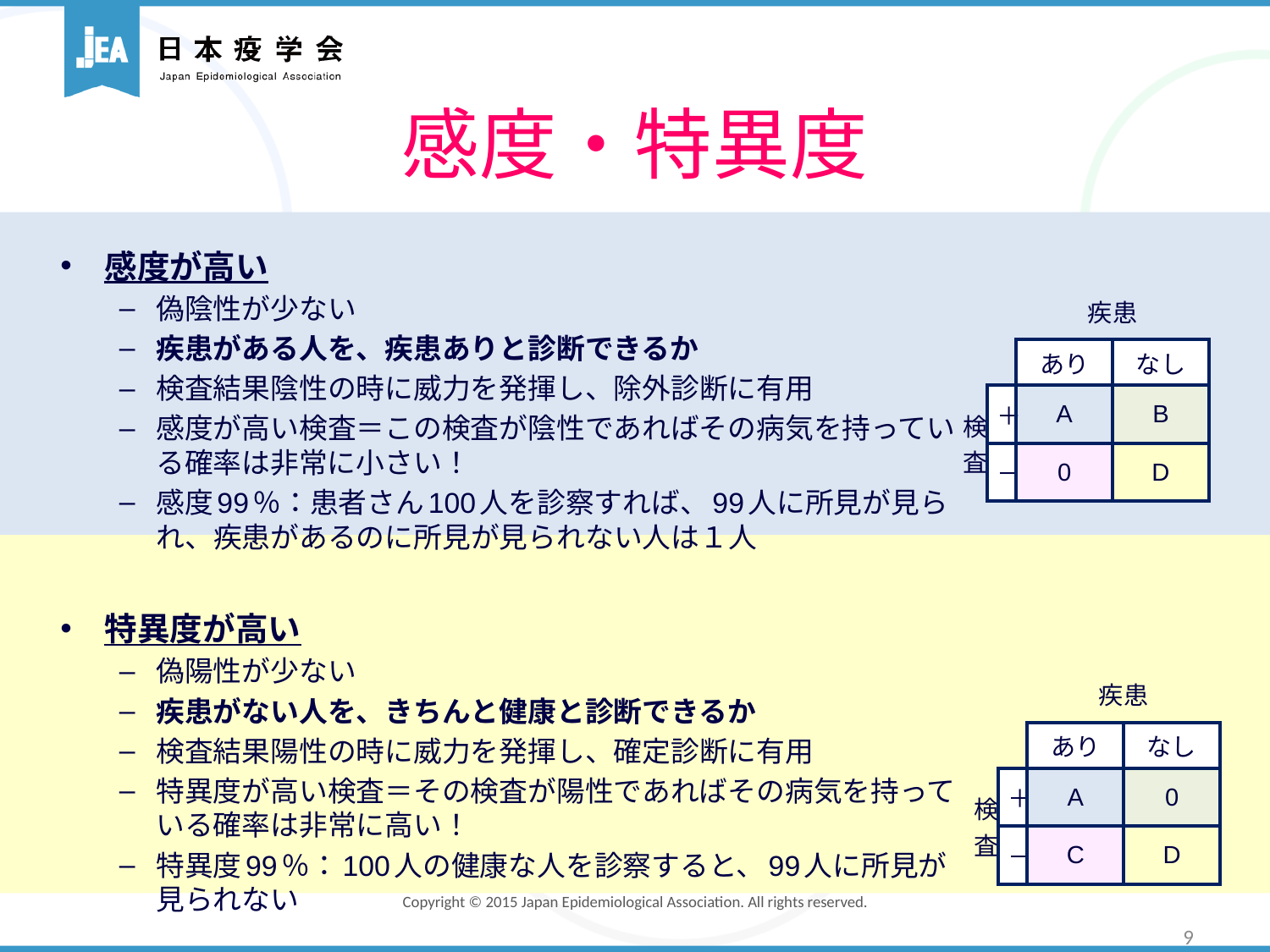

# 感度・特異度

感度が高い
偽陰性が少ない
疾患がある人を、疾患ありと診断できるか
検査結果陰性の時に威力を発揮し、除外診断に有用
感度が高い検査＝この検査が陰性であればその病気を持っている確率は非常に小さい！
感度99％：患者さん100人を診察すれば、99人に所見が見られ、疾患があるのに所見が見られない人は１人

特異度が高い
偽陽性が少ない
疾患がない人を、きちんと健康と診断できるか
検査結果陽性の時に威力を発揮し、確定診断に有用
特異度が高い検査＝その検査が陽性であればその病気を持っている確率は非常に高い！
特異度99％：100人の健康な人を診察すると、99人に所見が見られない

|  |  | 疾患 |  |
| --- | --- | --- | --- |
|  |  | あり | なし |
| 検査 | ＋ | A | B |
|  | － | 0 | D |

|  |  | 疾患 |  |
| --- | --- | --- | --- |
|  |  | あり | なし |
| 検査 | ＋ | A | 0 |
|  | － | C | D |
9